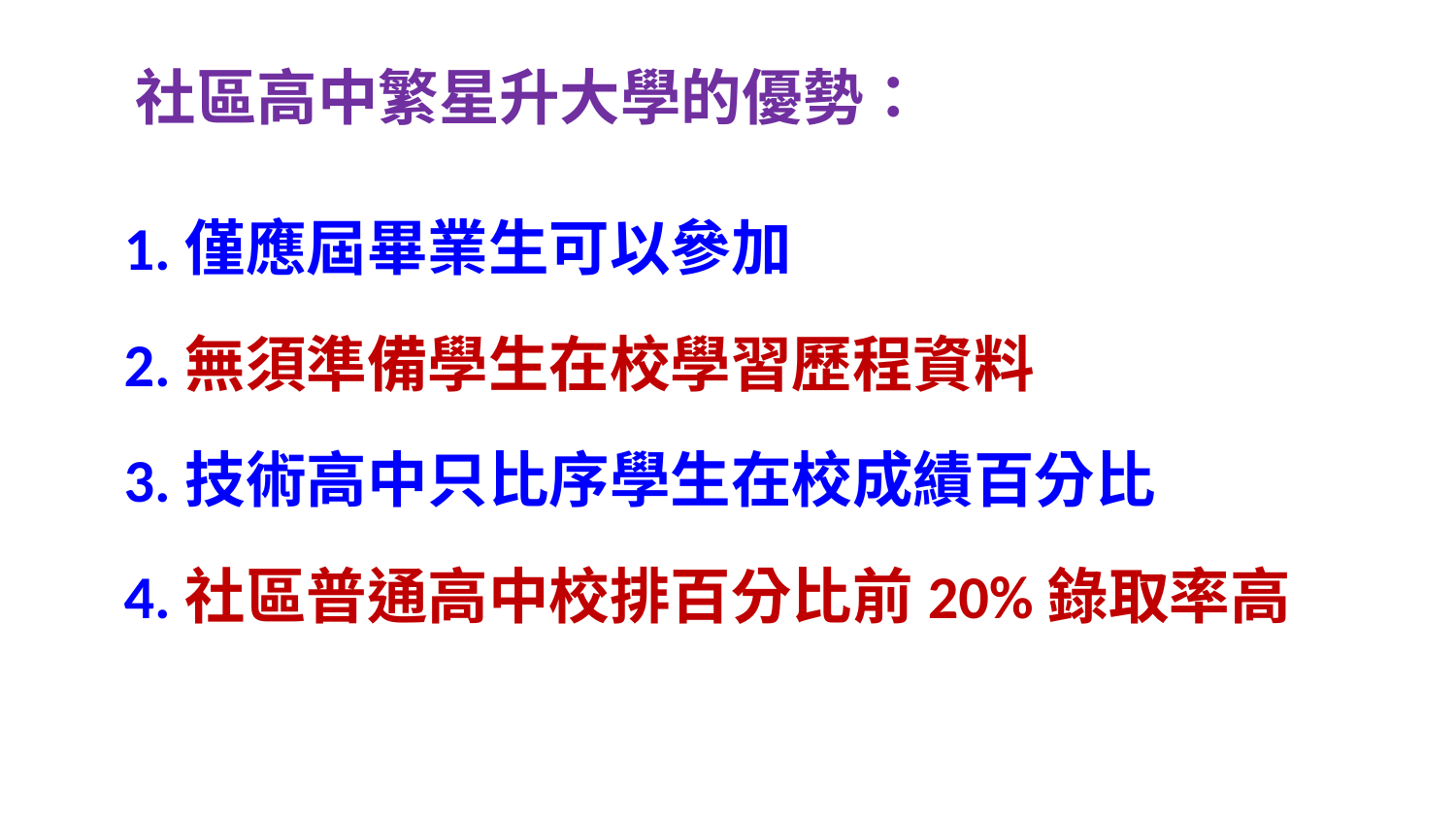

# 社區高中繁星升大學的優勢：
1.僅應屆畢業生可以參加
2.無須準備學生在校學習歷程資料
3.技術高中只比序學生在校成績百分比
4.社區普通高中校排百分比前20%錄取率高